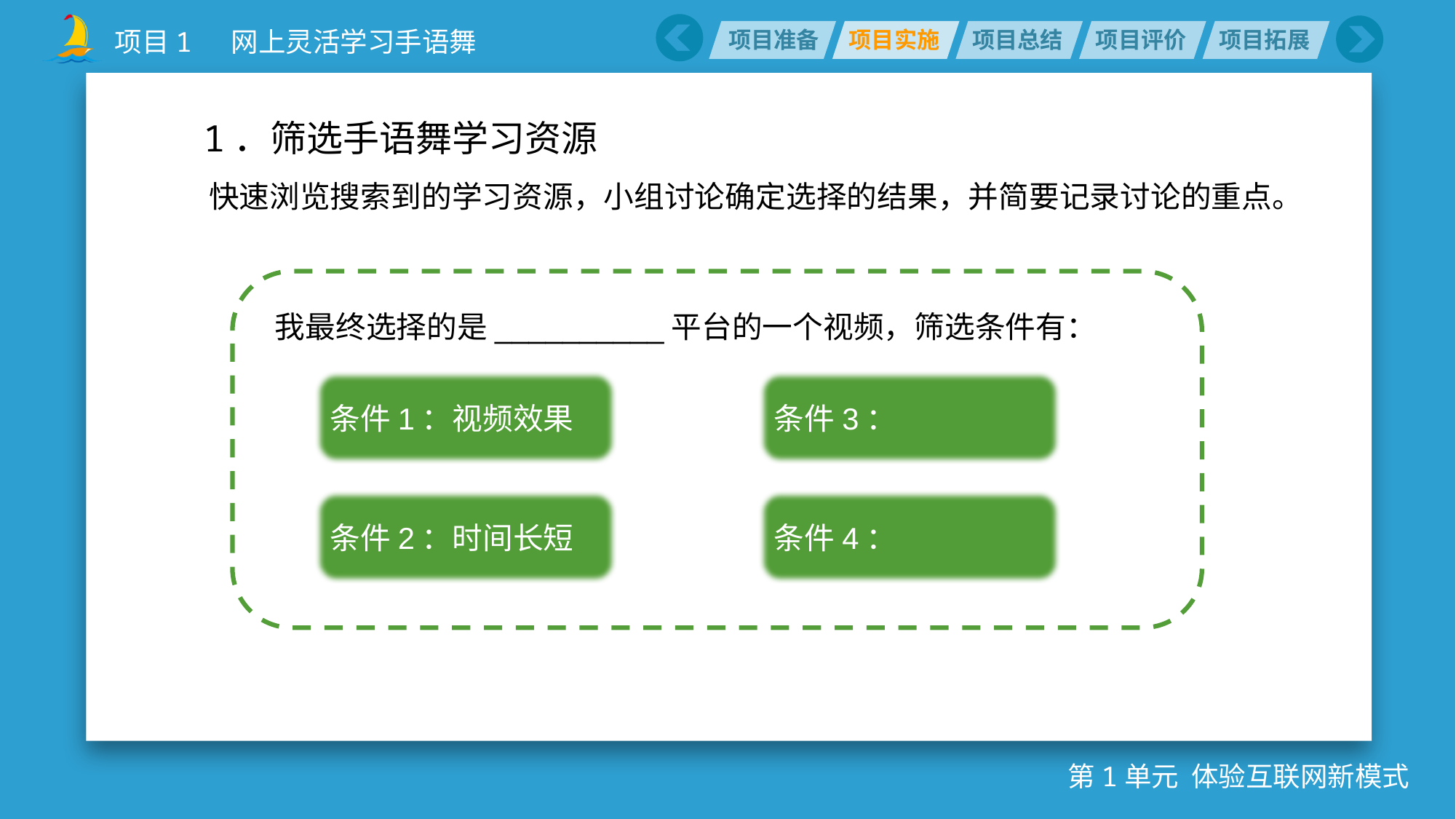

1．筛选手语舞学习资源
快速浏览搜索到的学习资源，小组讨论确定选择的结果，并简要记录讨论的重点。

我最终选择的是__________平台的一个视频，筛选条件有：
条件1：视频效果
条件3：
条件2：时间长短
条件4：